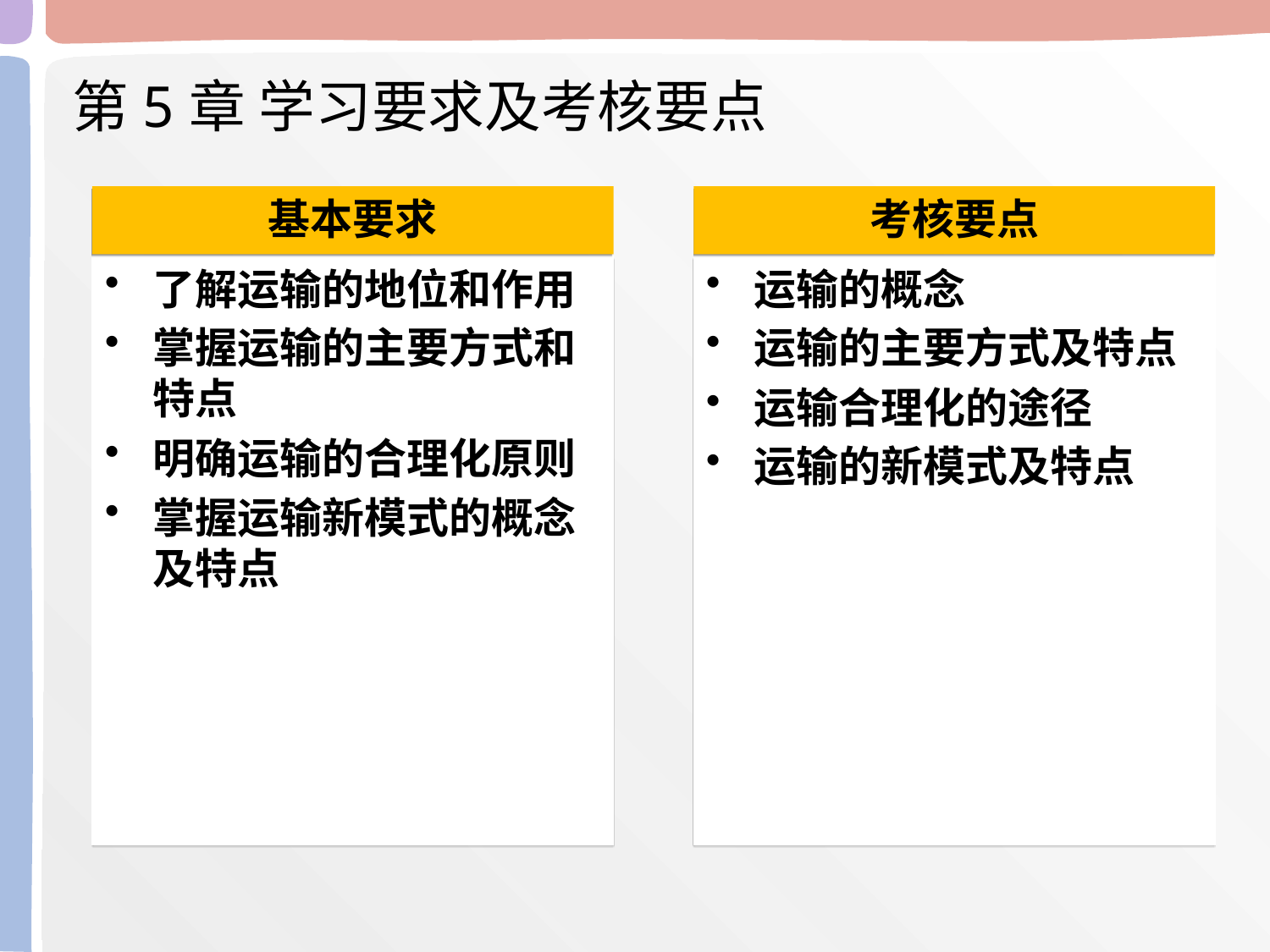

第5章 学习要求及考核要点
基本要求
考核要点
了解运输的地位和作用
掌握运输的主要方式和特点
明确运输的合理化原则
掌握运输新模式的概念及特点
运输的概念
运输的主要方式及特点
运输合理化的途径
运输的新模式及特点